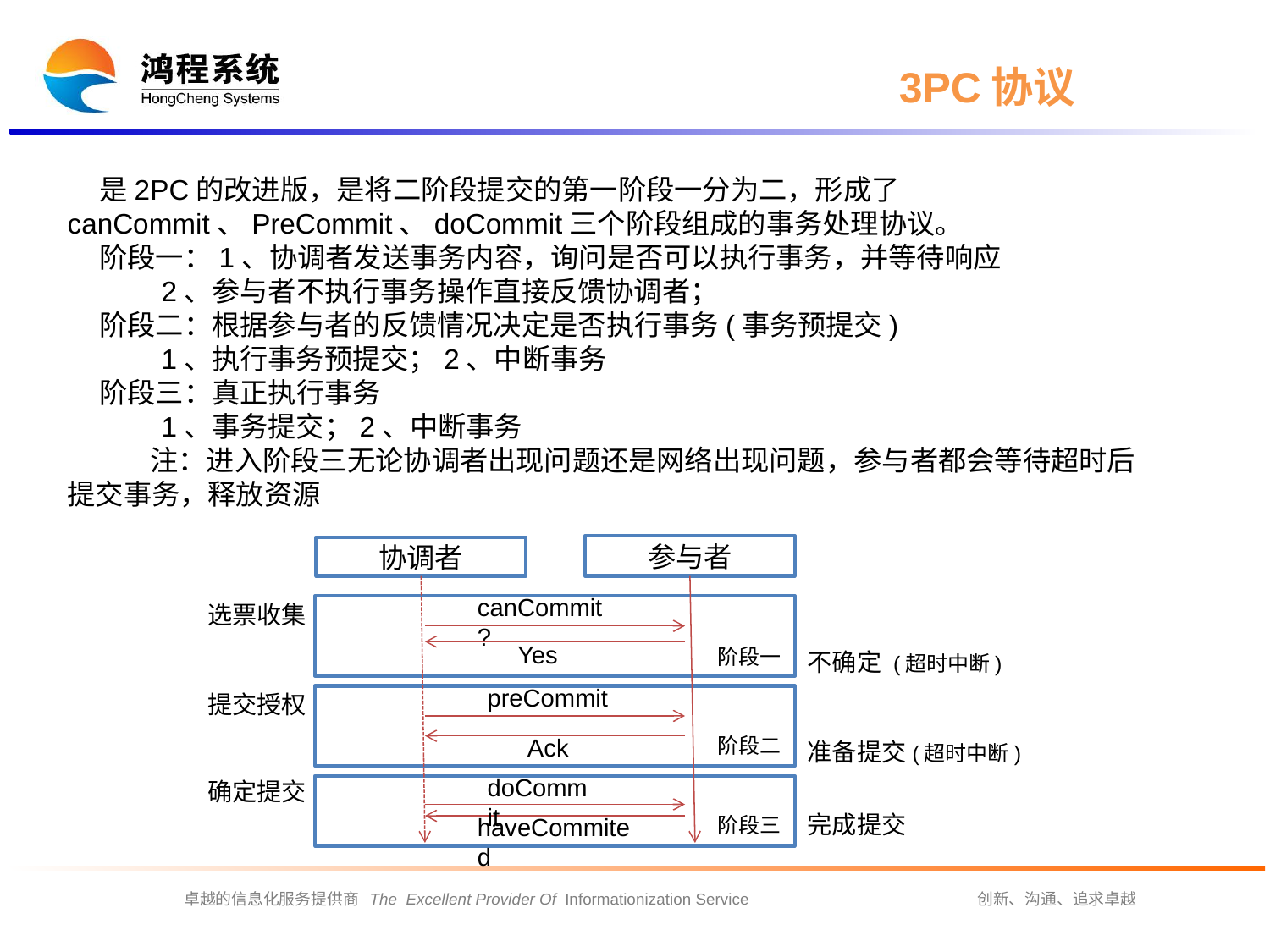

# 3PC协议
    是2PC的改进版，是将二阶段提交的第一阶段一分为二，形成了canCommit、PreCommit、doCommit三个阶段组成的事务处理协议。
    阶段一：1、协调者发送事务内容，询问是否可以执行事务，并等待响应
            2、参与者不执行事务操作直接反馈协调者；
    阶段二：根据参与者的反馈情况决定是否执行事务(事务预提交)
            1、执行事务预提交；2、中断事务
    阶段三：真正执行事务
            1、事务提交；2、中断事务
            注：进入阶段三无论协调者出现问题还是网络出现问题，参与者都会等待超时后提交事务，释放资源
参与者
协调者
canCommit?
选票收集

Yes
阶段一
不确定 (超时中断)
preCommit
提交授权

Ack
阶段二
准备提交(超时中断)
doCommit
确定提交

完成提交
haveCommited
阶段三